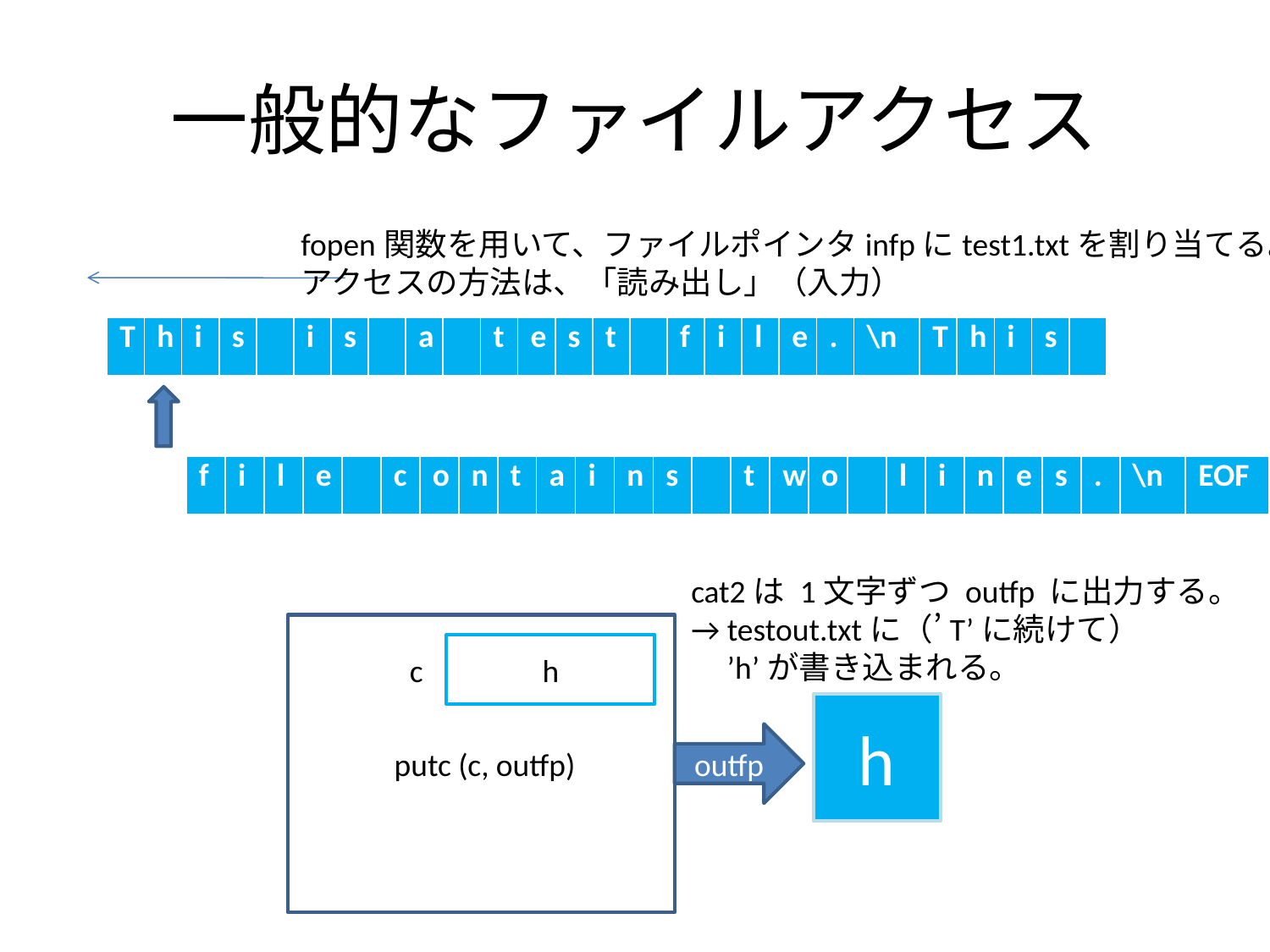

# 一般的なファイルアクセス
fopen関数を用いて、ファイルポインタinfpにtest1.txtを割り当てる。
アクセスの方法は、「読み出し」（入力）
| T | h | i | s |  | i | s |  | a |  | t | e | s | t |  | f | i | l | e | . | \n | T | h | i | s |  |
| --- | --- | --- | --- | --- | --- | --- | --- | --- | --- | --- | --- | --- | --- | --- | --- | --- | --- | --- | --- | --- | --- | --- | --- | --- | --- |

| f | i | l | e |  | c | o | n | t | a | i | n | s |  | t | w | o |  | l | i | n | e | s | . | \n | EOF |
| --- | --- | --- | --- | --- | --- | --- | --- | --- | --- | --- | --- | --- | --- | --- | --- | --- | --- | --- | --- | --- | --- | --- | --- | --- | --- |
cat2は 1文字ずつ outfp に出力する。
→ testout.txtに（’T’に続けて）
     ’h’が書き込まれる。
 putc (c, outfp)
h
c
h
outfp